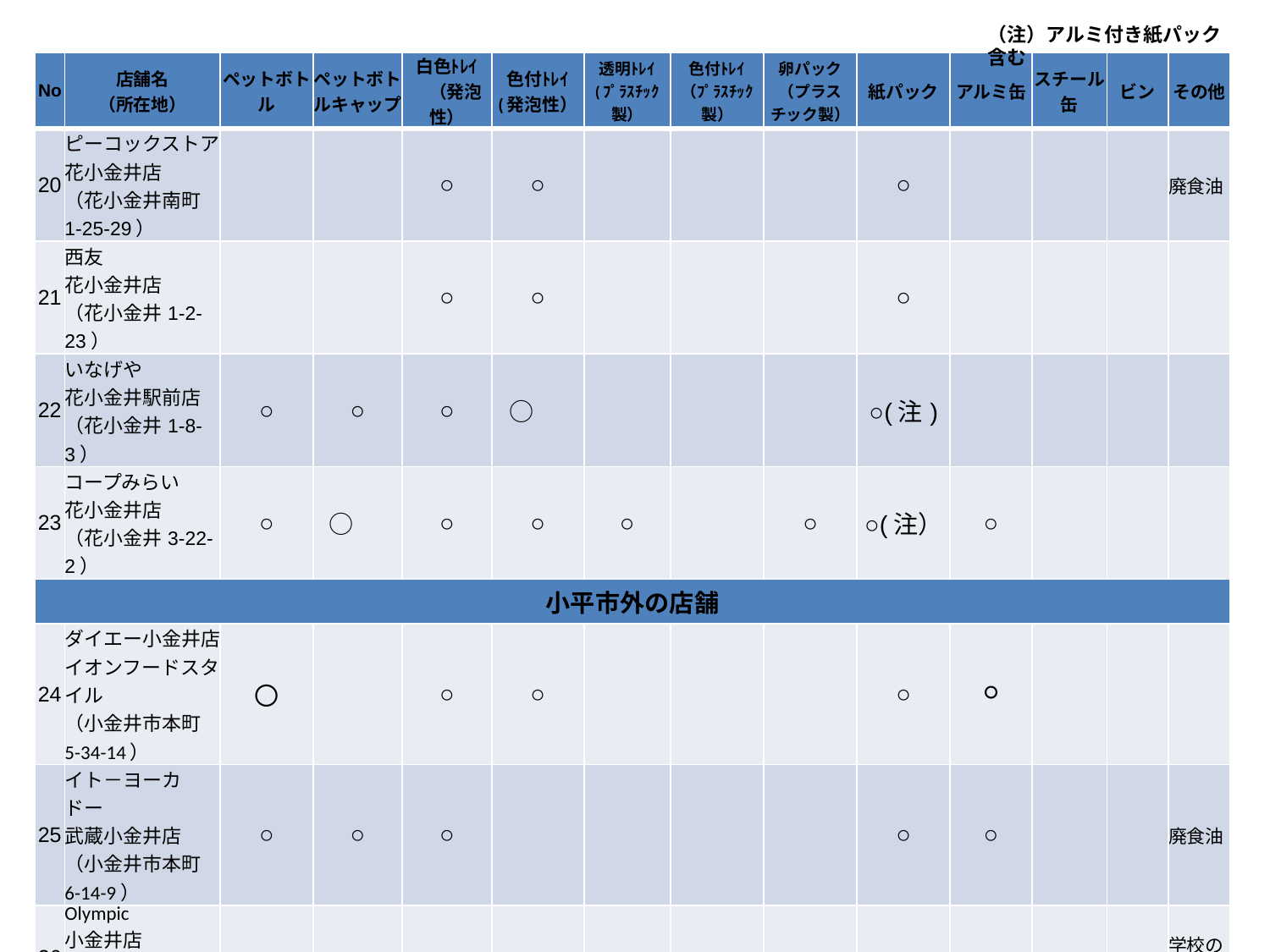

（注）アルミ付き紙パック含む
| No | 店舗名 （所在地） | ペットボトル | ペットボトルキャップ | 白色ﾄﾚｲ 　（発泡性） | 色付ﾄﾚｲ (発泡性） | 透明ﾄﾚｲ (ﾌﾟﾗｽﾁｯｸ製） | 色付ﾄﾚｲ （ﾌﾟﾗｽﾁｯｸ製） | 卵パック （プラスチック製） | 紙パック | アルミ缶 | スチール缶 | ビン | その他 |
| --- | --- | --- | --- | --- | --- | --- | --- | --- | --- | --- | --- | --- | --- |
| 20 | ピーコックストア 花小金井店 （花小金井南町1-25-29） |  |  | ○ | ○ |  |  |  | ○ |  |  |  | 廃食油 |
| 21 | 西友　 花小金井店 （花小金井1-2-23） |  |  | ○ | ○ |  |  |  | ○ |  |  |  |  |
| 22 | いなげや 花小金井駅前店 （花小金井1-8-3） | ○ | ○ | ○ | ○ |  |  |  | ○(注) |  |  |  |  |
| 23 | コープみらい 花小金井店 （花小金井3-22-2） | ○ | ○ | ○ | ○ | ○ |  | ○ | ○(注） | ○ |  |  |  |
| 小平市外の店舗 |  |  |  |  |  |  |  |  |  |  |  |  |  |
| 24 | ダイエー小金井店イオンフードスタイル （小金井市本町5-34-14） | 〇 |  | ○ | ○ |  |  |  | ○ | ○ |  |  |  |
| 25 | イト－ヨーカドー 武蔵小金井店 （小金井市本町6-14-9） | ○ | ○ | ○ |  |  |  |  | ○ | ○ |  |  | 廃食油 |
| 26 | Olympic 小金井店 （小金井市貫井北町4-3-1） | ○ | ○ | ○ | ○ |  |  |  | ○ |  |  |  | 学校の制服 |
| 27 | オーケー 国分寺店 （国分寺市本多2-3-1） | ○ |  | ○ |  |  |  |  | ○ |  |  |  | 新聞、 雑誌 |